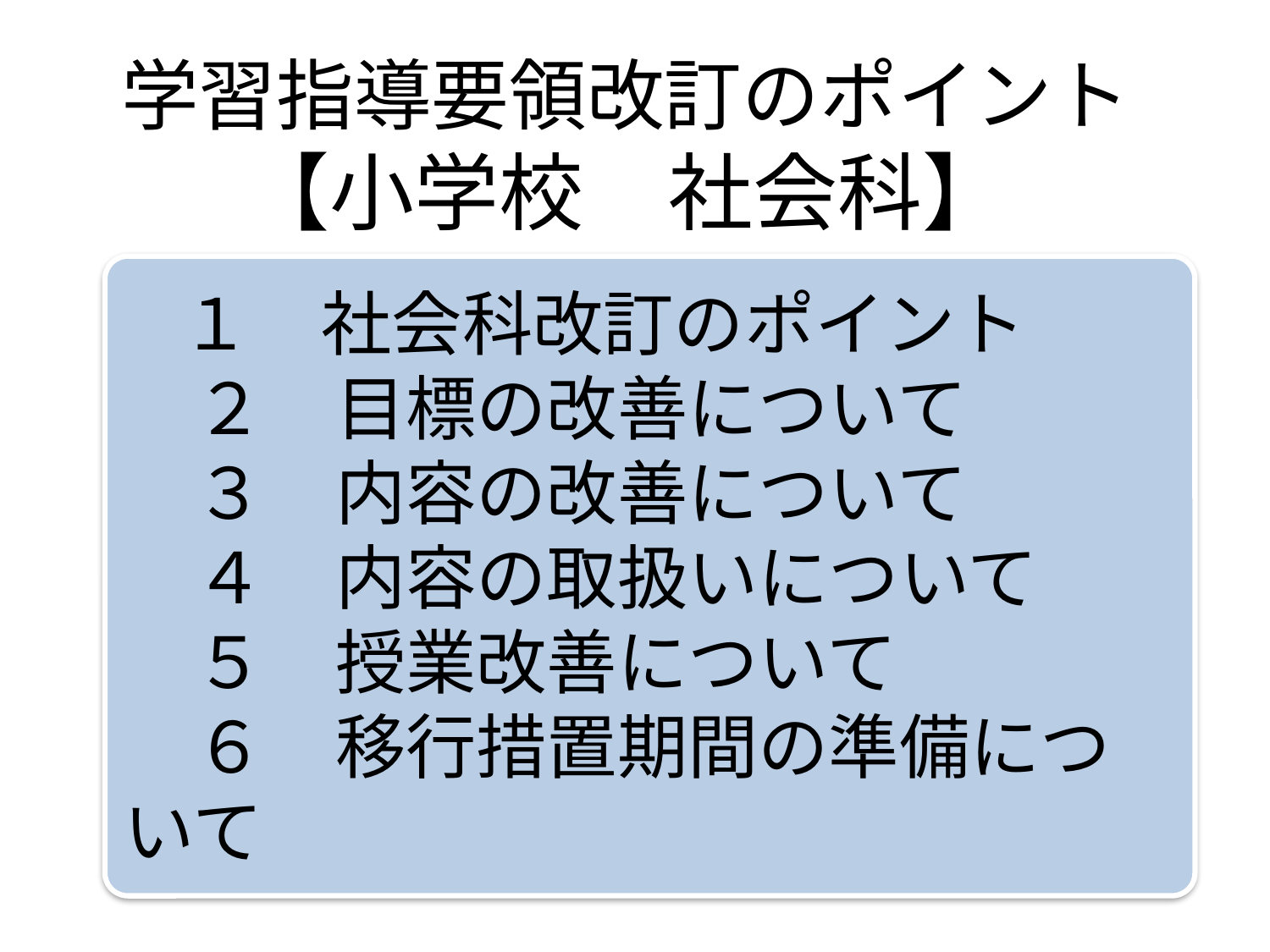

# 学習指導要領改訂のポイント 【小学校　社会科】
　１　社会科改訂のポイント
　２　目標の改善について
　３　内容の改善について
　４　内容の取扱いについて
　５　授業改善について
　６　移行措置期間の準備について